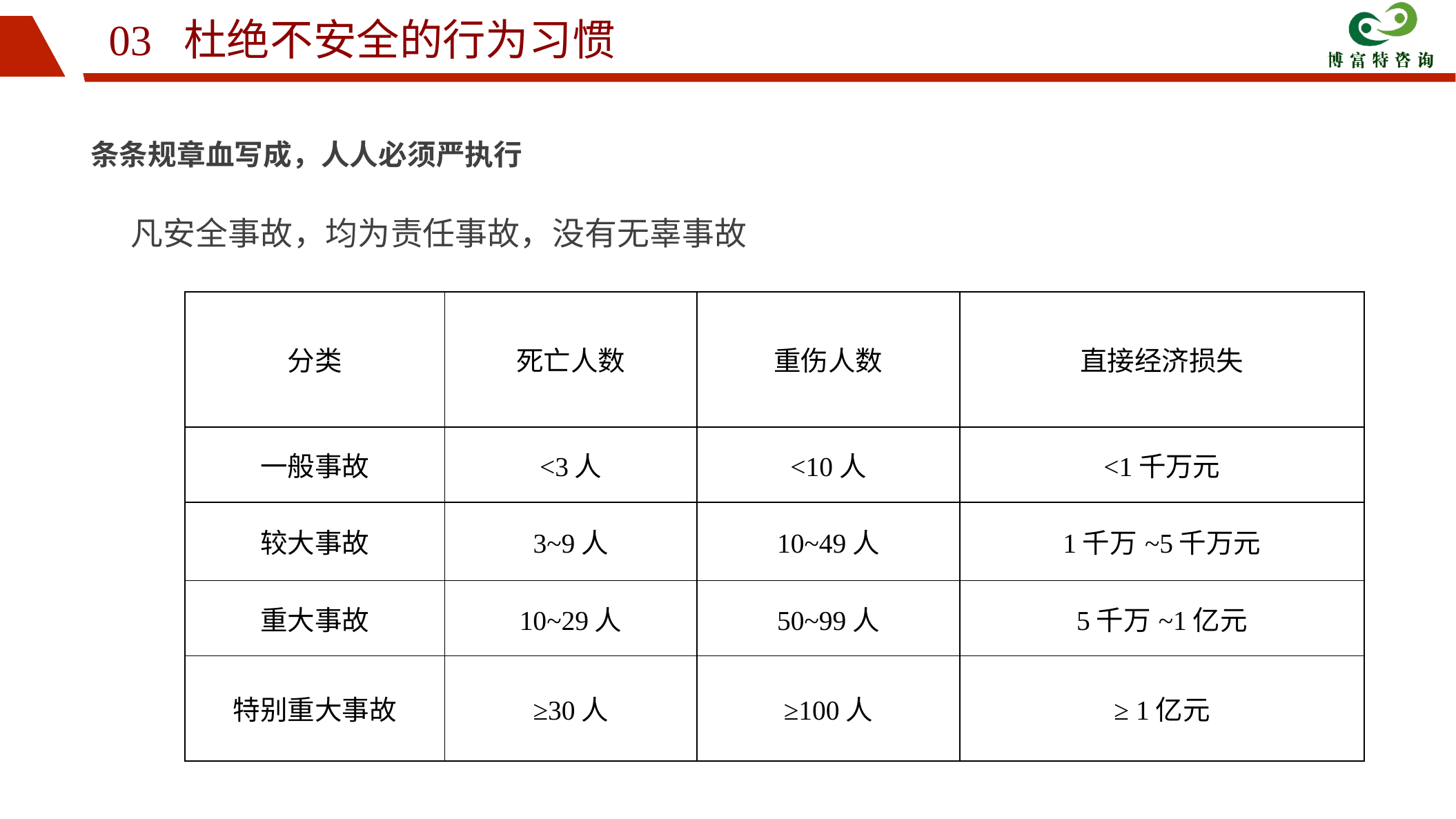

03  杜绝不安全的行为习惯

条条规章血写成，人人必须严执行
凡安全事故，均为责任事故，没有无辜事故
| 分类 | 死亡人数 | 重伤人数 | 直接经济损失 |
| --- | --- | --- | --- |
| 一般事故 | <3人 | <10人 | <1千万元 |
| 较大事故 | 3~9人 | 10~49人 | 1千万~5千万元 |
| 重大事故 | 10~29人 | 50~99人 | 5千万~1亿元 |
| 特别重大事故 | ≥30人 | ≥100人 | ≥ 1亿元 |